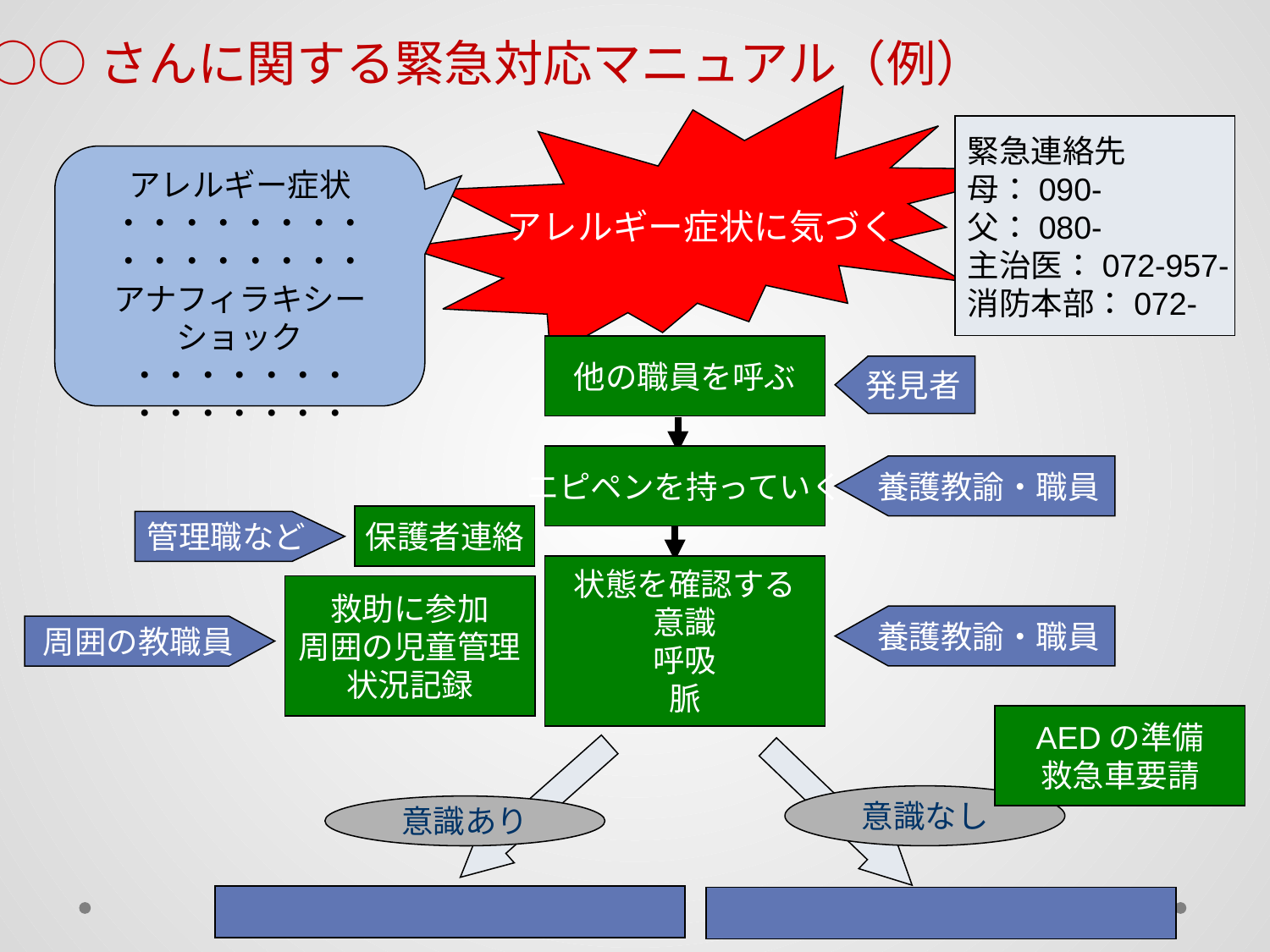

○○さんに関する緊急対応マニュアル（例）
アレルギー症状に気づく
緊急連絡先
母：090-
父：080-
主治医：072-957-
消防本部：072-
アレルギー症状
・・・・・・・・
・・・・・・・・
アナフィラキシーショック
・・・・・・・
・・・・・・・
他の職員を呼ぶ
発見者

エピペンを持っていく
養護教諭・職員
保護者連絡
管理職など

状態を確認する
意識
呼吸
脈
救助に参加
周囲の児童管理
状況記録
養護教諭・職員
周囲の教職員
AEDの準備
救急車要請

意識なし

意識あり